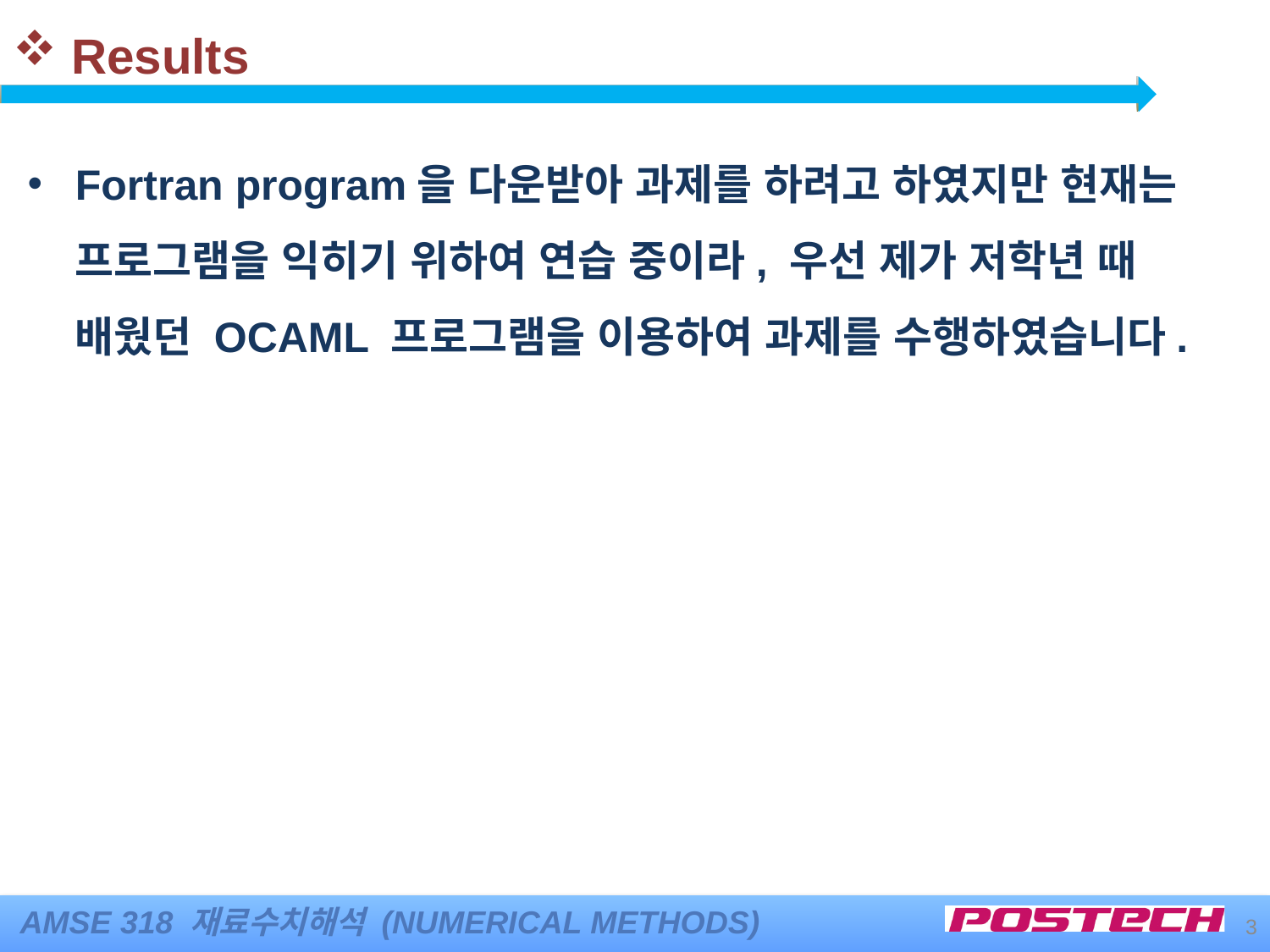

# Results
Fortran program을 다운받아 과제를 하려고 하였지만 현재는 프로그램을 익히기 위하여 연습 중이라, 우선 제가 저학년 때 배웠던 OCAML 프로그램을 이용하여 과제를 수행하였습니다.
3